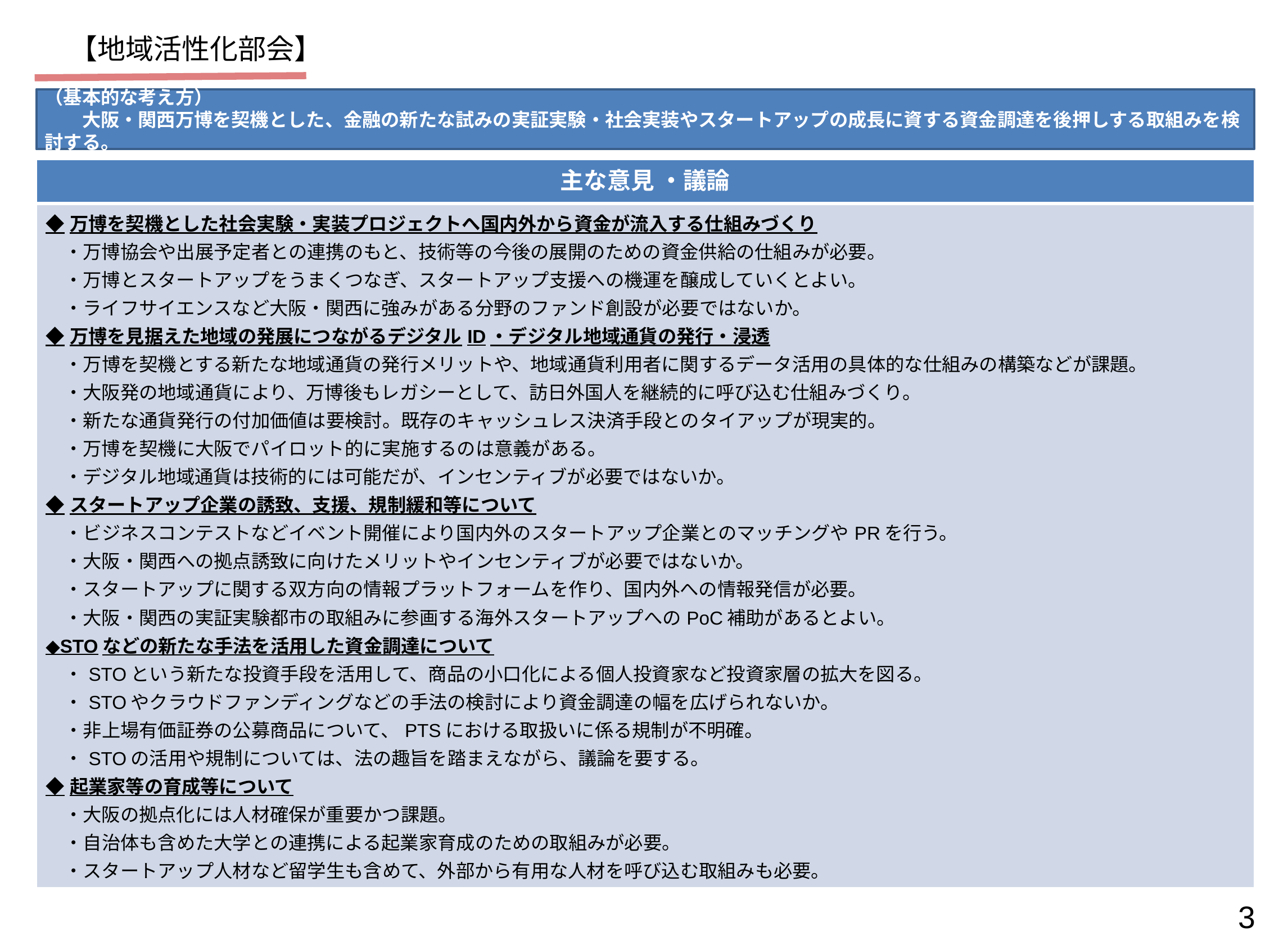

【地域活性化部会】
（基本的な考え方）
　　大阪・関西万博を契機とした、金融の新たな試みの実証実験・社会実装やスタートアップの成長に資する資金調達を後押しする取組みを検討する。
| 主な意見 ・議論 |
| --- |
| ◆万博を契機とした社会実験・実装プロジェクトへ国内外から資金が流入する仕組みづくり 　・万博協会や出展予定者との連携のもと、技術等の今後の展開のための資金供給の仕組みが必要。 　・万博とスタートアップをうまくつなぎ、スタートアップ支援への機運を醸成していくとよい。 　・ライフサイエンスなど大阪・関西に強みがある分野のファンド創設が必要ではないか。 ◆万博を見据えた地域の発展につながるデジタルID・デジタル地域通貨の発行・浸透 　・万博を契機とする新たな地域通貨の発行メリットや、地域通貨利用者に関するデータ活用の具体的な仕組みの構築などが課題。 　・大阪発の地域通貨により、万博後もレガシーとして、訪日外国人を継続的に呼び込む仕組みづくり。 　・新たな通貨発行の付加価値は要検討。既存のキャッシュレス決済手段とのタイアップが現実的。 　・万博を契機に大阪でパイロット的に実施するのは意義がある。 　・デジタル地域通貨は技術的には可能だが、インセンティブが必要ではないか。 ◆スタートアップ企業の誘致、支援、規制緩和等について 　・ビジネスコンテストなどイベント開催により国内外のスタートアップ企業とのマッチングやPRを行う。 　・大阪・関西への拠点誘致に向けたメリットやインセンティブが必要ではないか。 　・スタートアップに関する双方向の情報プラットフォームを作り、国内外への情報発信が必要。 　・大阪・関西の実証実験都市の取組みに参画する海外スタートアップへのPoC補助があるとよい。　　　　　 ◆STOなどの新たな手法を活用した資金調達について 　・STOという新たな投資手段を活用して、商品の小口化による個人投資家など投資家層の拡大を図る。 　・STOやクラウドファンディングなどの手法の検討により資金調達の幅を広げられないか。 　・非上場有価証券の公募商品について、PTSにおける取扱いに係る規制が不明確。 　・STOの活用や規制については、法の趣旨を踏まえながら、議論を要する。 ◆起業家等の育成等について 　・大阪の拠点化には人材確保が重要かつ課題。 　・自治体も含めた大学との連携による起業家育成のための取組みが必要。 　・スタートアップ人材など留学生も含めて、外部から有用な人材を呼び込む取組みも必要。 |
3